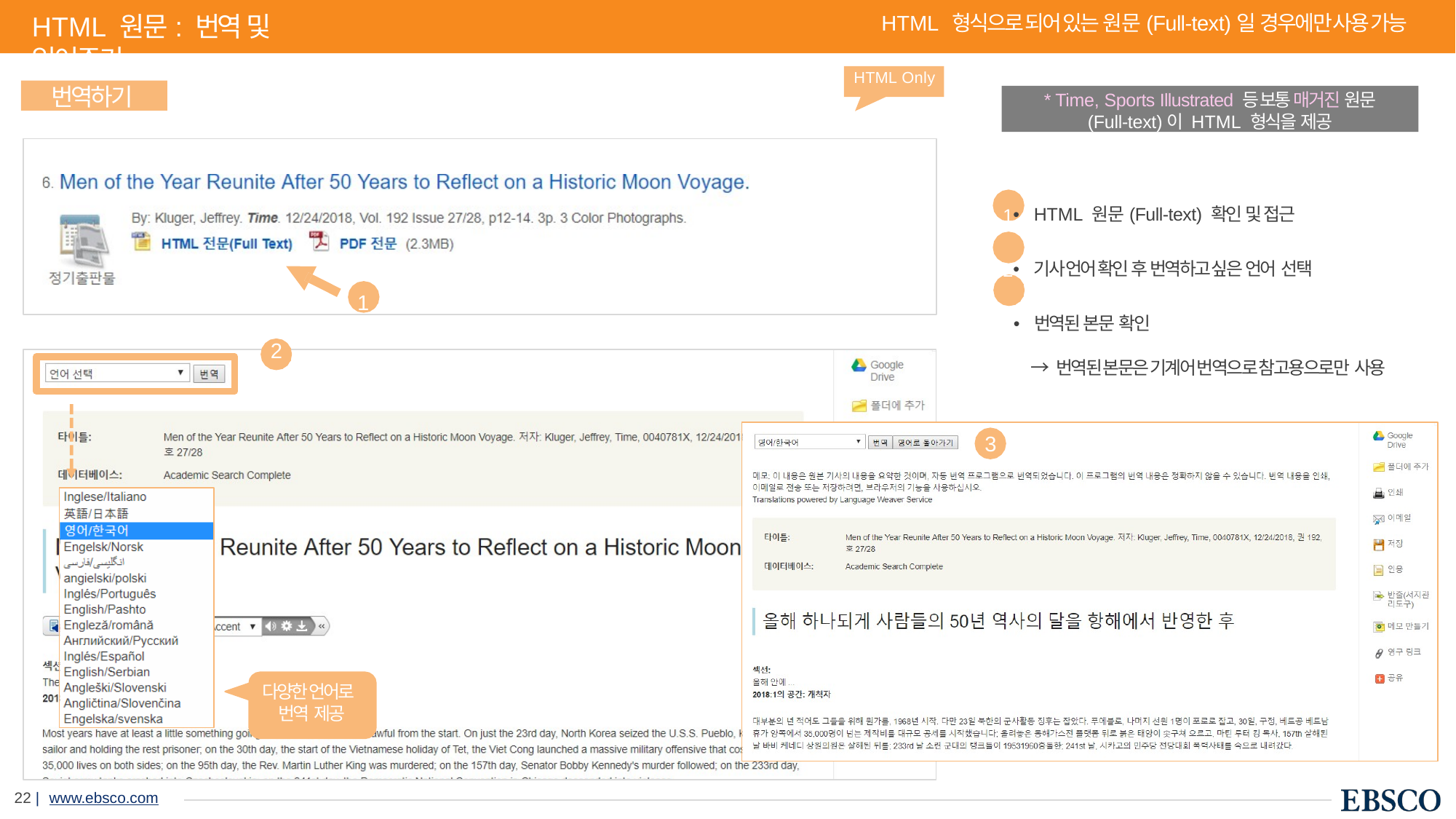

# HTML 원문: 번역 및 읽어주기
HTML 형식으로 되어 있는 원문(Full-text)일 경우에만 사용 가능
HTML Only

번역하기
* Time, Sports Illustrated 등 보통 매거진 원문
(Full-text)이 HTML 형식을 제공

1

1•	HTML 원문(Full-text) 확인 및 접근
2•	기사 언어 확인 후 번역하고 싶은 언어 선택
3•	번역된 본문 확인
→ 번역된 본문은 기계어 번역으로 참고용으로만 사용

2

3

다양한 언어로  번역 제공
22 | www.ebsco.com